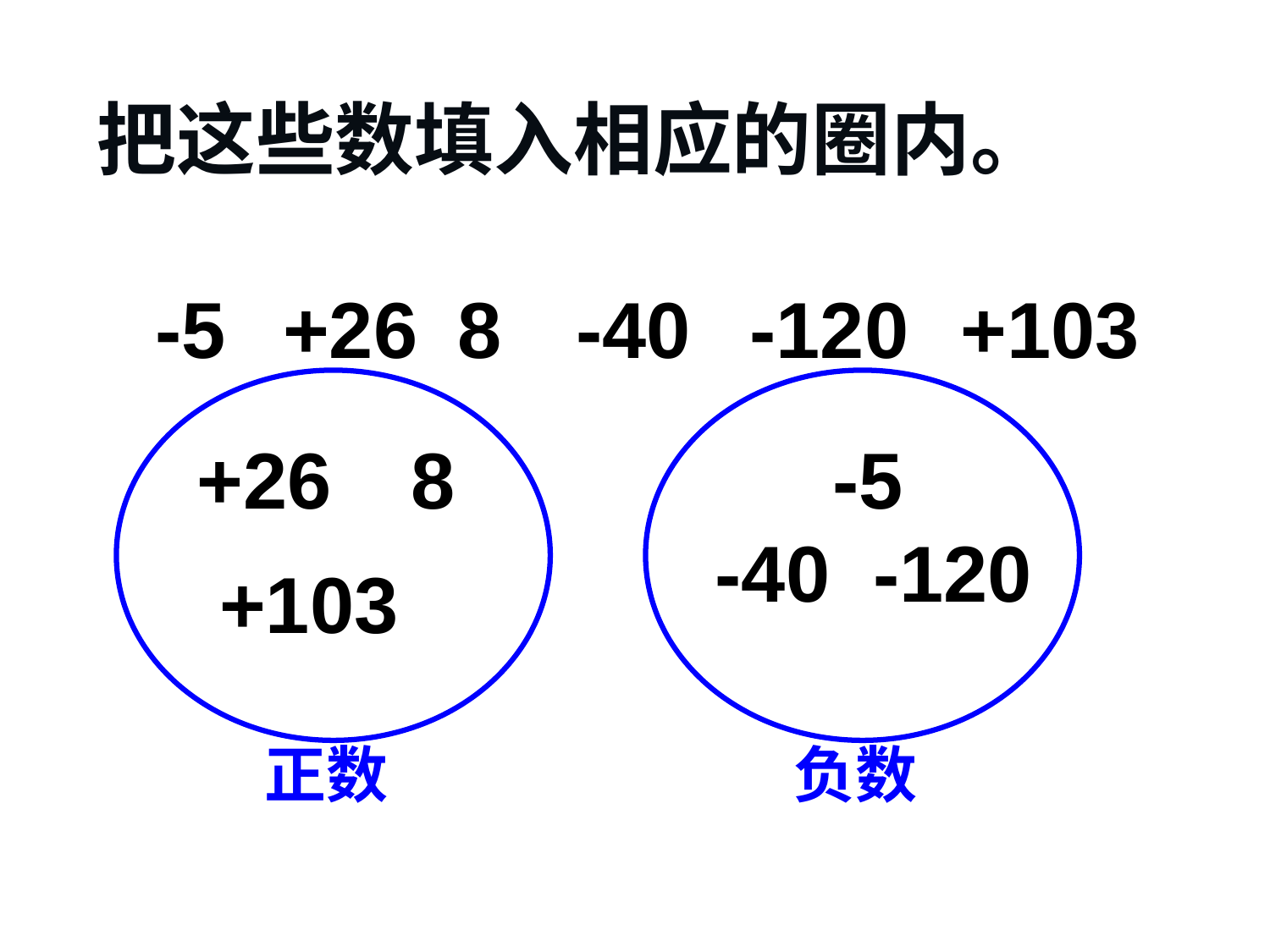

把这些数填入相应的圈内。
-5
+26
8
-40
-120
+103

+26
8
-5
-40
-120
+103
正数
负数